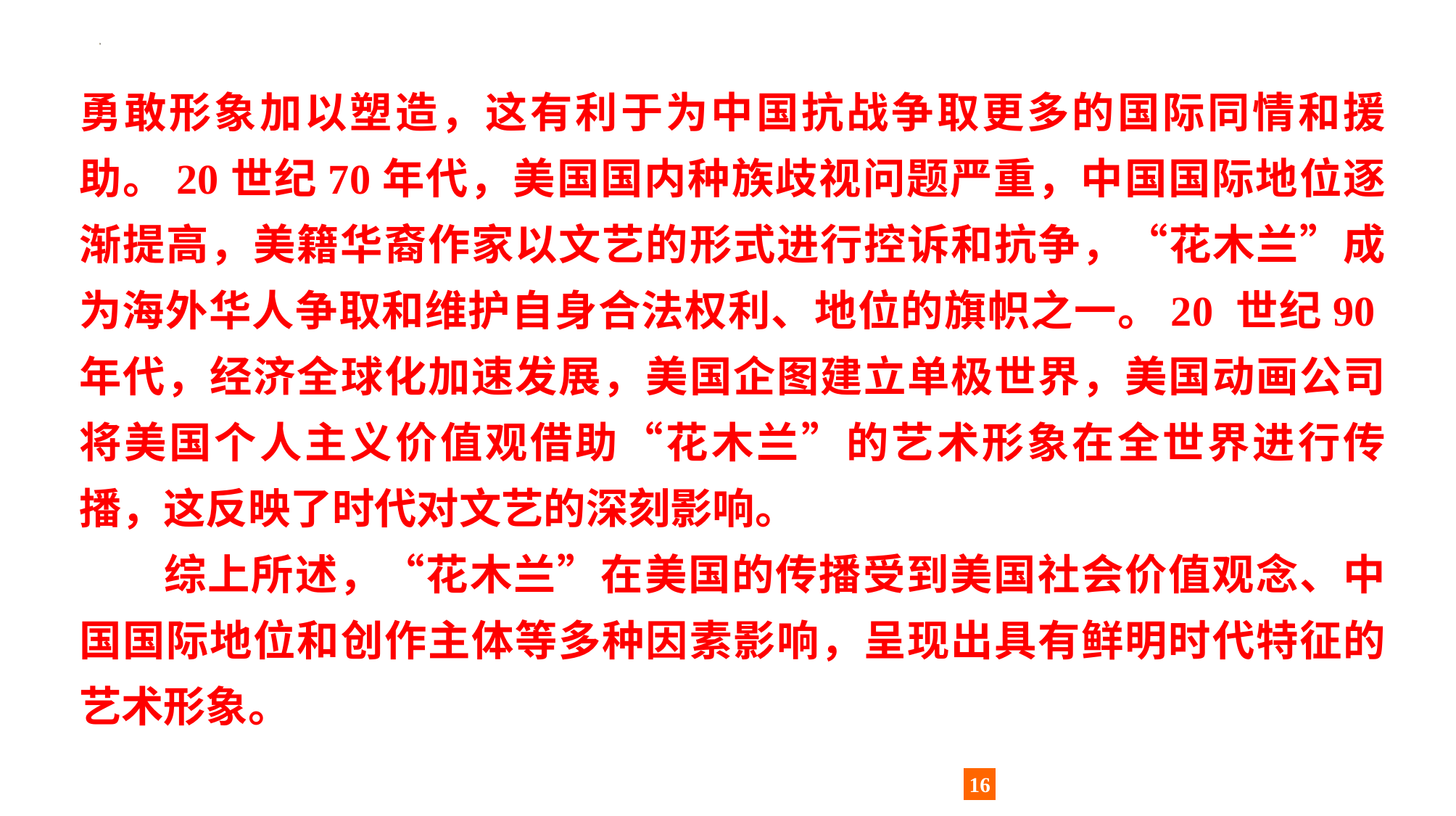

勇敢形象加以塑造，这有利于为中国抗战争取更多的国际同情和援助。20世纪70年代，美国国内种族歧视问题严重，中国国际地位逐渐提高，美籍华裔作家以文艺的形式进行控诉和抗争，“花木兰”成为海外华人争取和维护自身合法权利、地位的旗帜之一。20 世纪90年代，经济全球化加速发展，美国企图建立单极世界，美国动画公司将美国个人主义价值观借助“花木兰”的艺术形象在全世界进行传播，这反映了时代对文艺的深刻影响。
综上所述，“花木兰”在美国的传播受到美国社会价值观念、中国国际地位和创作主体等多种因素影响，呈现出具有鲜明时代特征的艺术形象。
16